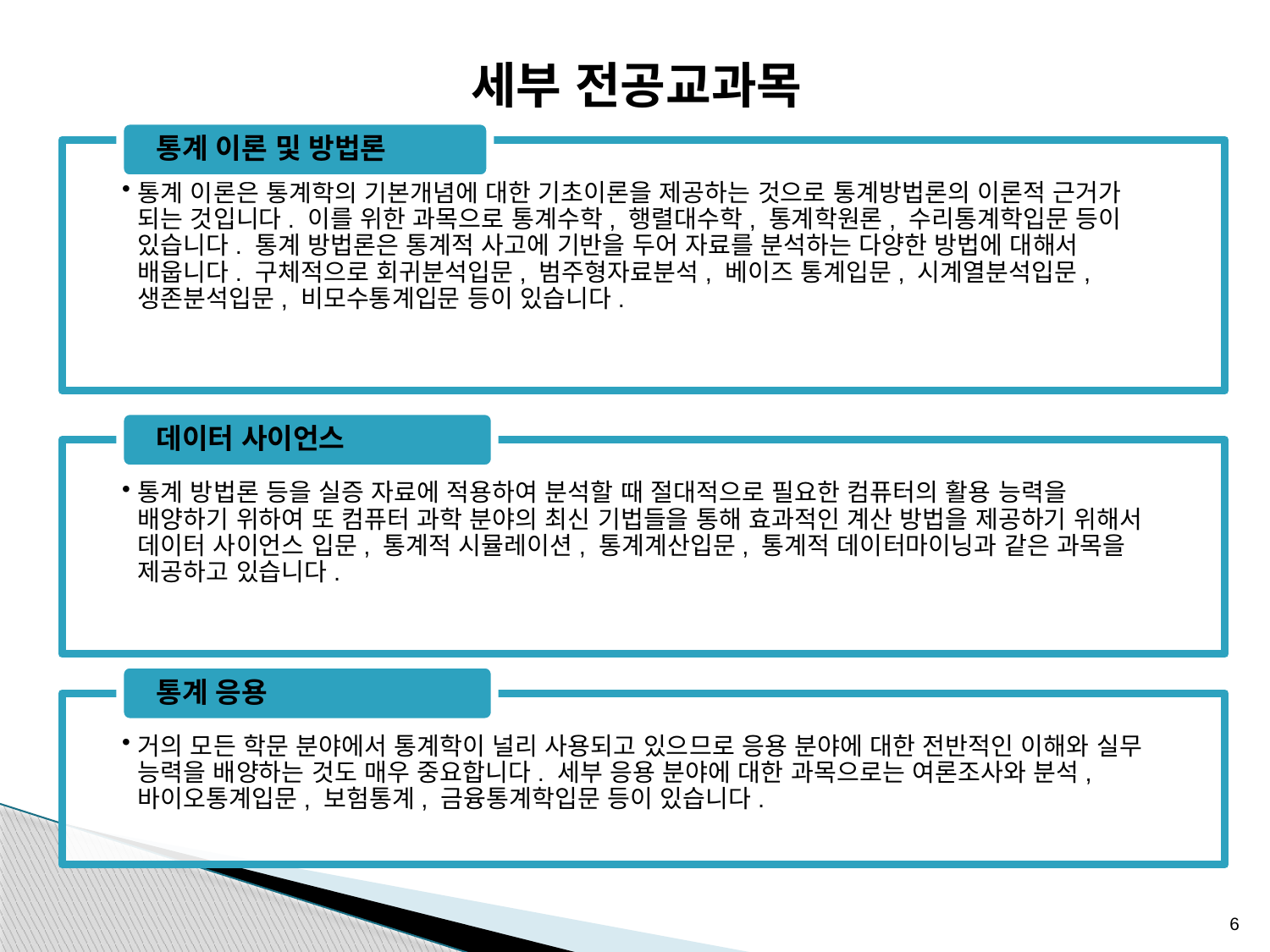

# 세부 전공교과목
통계 이론은 통계학의 기본개념에 대한 기초이론을 제공하는 것으로 통계방법론의 이론적 근거가 되는 것입니다. 이를 위한 과목으로 통계수학, 행렬대수학, 통계학원론, 수리통계학입문 등이 있습니다. 통계 방법론은 통계적 사고에 기반을 두어 자료를 분석하는 다양한 방법에 대해서 배웁니다. 구체적으로 회귀분석입문, 범주형자료분석, 베이즈 통계입문, 시계열분석입문, 생존분석입문, 비모수통계입문 등이 있습니다.
통계 이론 및 방법론
통계 방법론 등을 실증 자료에 적용하여 분석할 때 절대적으로 필요한 컴퓨터의 활용 능력을 배양하기 위하여 또 컴퓨터 과학 분야의 최신 기법들을 통해 효과적인 계산 방법을 제공하기 위해서 데이터 사이언스 입문, 통계적 시뮬레이션, 통계계산입문, 통계적 데이터마이닝과 같은 과목을 제공하고 있습니다.
데이터 사이언스
거의 모든 학문 분야에서 통계학이 널리 사용되고 있으므로 응용 분야에 대한 전반적인 이해와 실무 능력을 배양하는 것도 매우 중요합니다. 세부 응용 분야에 대한 과목으로는 여론조사와 분석, 바이오통계입문, 보험통계, 금융통계학입문 등이 있습니다.
통계 응용
6